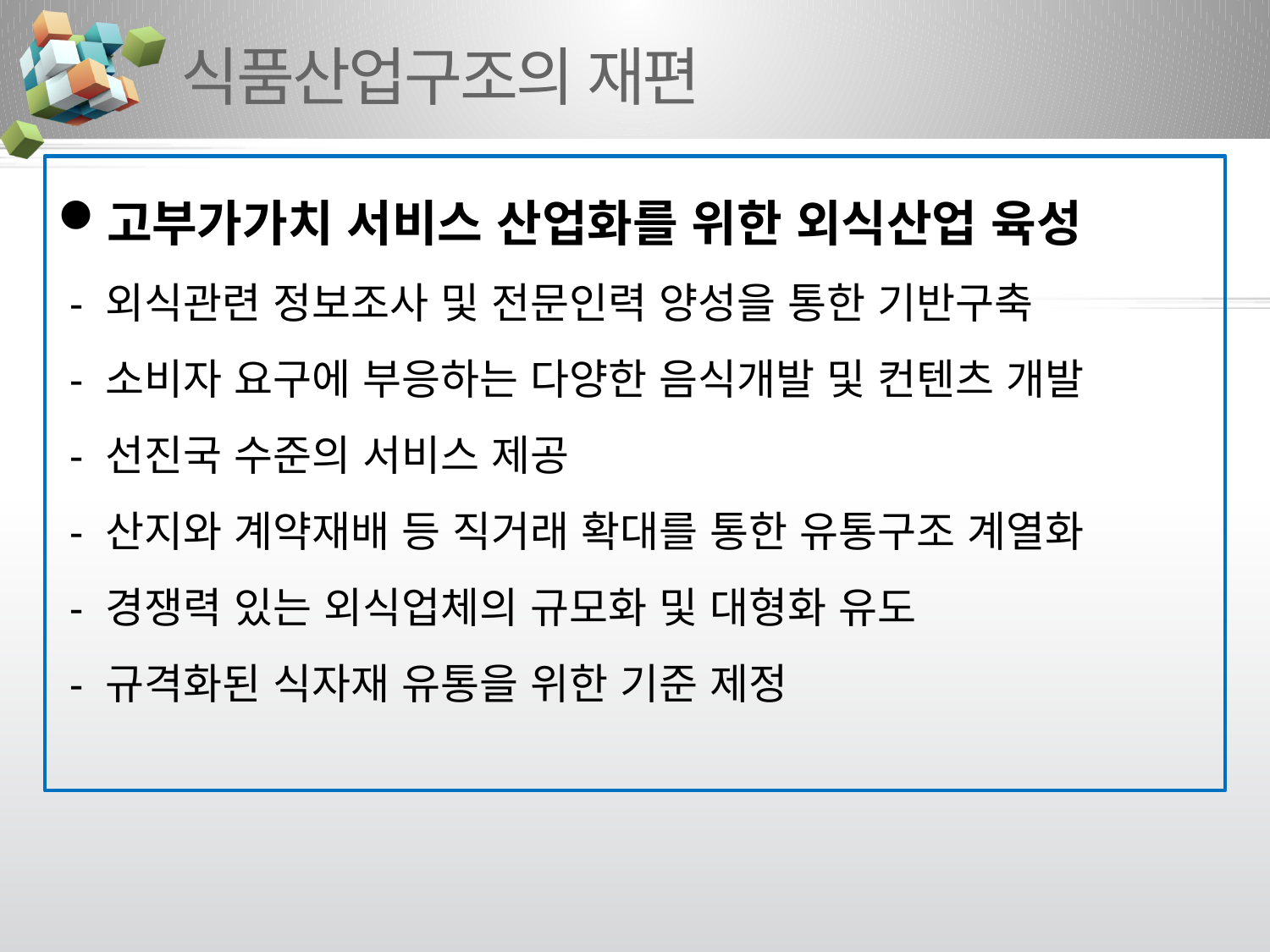

# 식품산업구조의 재편
고부가가치 서비스 산업화를 위한 외식산업 육성
 - 외식관련 정보조사 및 전문인력 양성을 통한 기반구축
 - 소비자 요구에 부응하는 다양한 음식개발 및 컨텐츠 개발
 - 선진국 수준의 서비스 제공
 - 산지와 계약재배 등 직거래 확대를 통한 유통구조 계열화
 - 경쟁력 있는 외식업체의 규모화 및 대형화 유도
 - 규격화된 식자재 유통을 위한 기준 제정